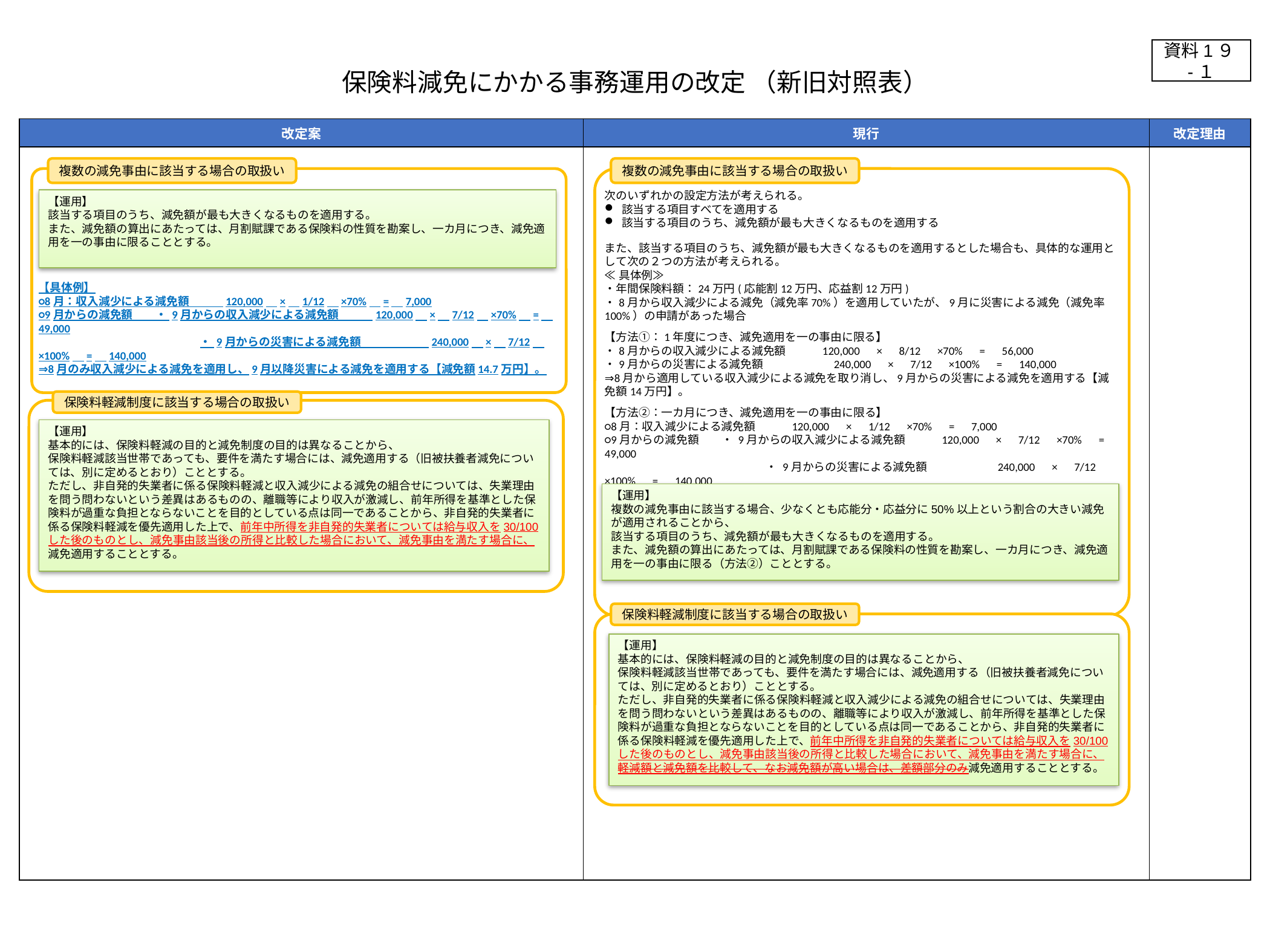

資料1９-１
保険料減免にかかる事務運用の改定 （新旧対照表）
| 改定案 | 現行 | 改定理由 |
| --- | --- | --- |
|  |  |  |
複数の減免事由に該当する場合の取扱い
複数の減免事由に該当する場合の取扱い

【具体例】
○8月：収入減少による減免額　　　120,000　×　1/12　×70%　=　7,000
○9月からの減免額　　・ 9月からの収入減少による減免額　　　120,000　×　7/12　×70%　=　49,000
　　　　　　　　　　　　　　 ・ 9月からの災害による減免額　　　　　　240,000　×　7/12　×100%　=　140,000
⇒8月のみ収入減少による減免を適用し、9月以降災害による減免を適用する【減免額14.7万円】。

次のいずれかの設定方法が考えられる。
該当する項目すべてを適用する
該当する項目のうち、減免額が最も大きくなるものを適用する

また、該当する項目のうち、減免額が最も大きくなるものを適用するとした場合も、具体的な運用として次の２つの方法が考えられる。
≪具体例≫
・年間保険料額：24万円(応能割12万円、応益割12万円)
・8月から収入減少による減免（減免率70%）を適用していたが、9月に災害による減免（減免率100%）の申請があった場合

【方法①：1年度につき、減免適用を一の事由に限る】
・8月からの収入減少による減免額　　　120,000　×　8/12　×70%　=　56,000
・9月からの災害による減免額　　　　　　240,000　×　7/12　×100%　=　140,000
⇒8月から適用している収入減少による減免を取り消し、9月からの災害による減免を適用する【減免額14万円】。

【方法②：一カ月につき、減免適用を一の事由に限る】
○8月：収入減少による減免額　　　120,000　×　1/12　×70%　=　7,000
○9月からの減免額　　・ 9月からの収入減少による減免額　　　120,000　×　7/12　×70%　=　49,000
　　　　　　　　　　　　　　 ・ 9月からの災害による減免額　　　　　　240,000　×　7/12　×100%　=　140,000
⇒8月のみ収入減少による減免を適用し、9月以降災害による減免を適用する【減免額14.7万円】。

【運用】
該当する項目のうち、減免額が最も大きくなるものを適用する。
また、減免額の算出にあたっては、月割賦課である保険料の性質を勘案し、一カ月につき、減免適用を一の事由に限ることとする。
保険料軽減制度に該当する場合の取扱い

【運用】
基本的には、保険料軽減の目的と減免制度の目的は異なることから、
保険料軽減該当世帯であっても、要件を満たす場合には、減免適用する（旧被扶養者減免については、別に定めるとおり）こととする。
ただし、非自発的失業者に係る保険料軽減と収入減少による減免の組合せについては、失業理由を問う問わないという差異はあるものの、離職等により収入が激減し、前年所得を基準とした保険料が過重な負担とならないことを目的としている点は同一であることから、非自発的失業者に係る保険料軽減を優先適用した上で、前年中所得を非自発的失業者については給与収入を30/100した後のものとし、減免事由該当後の所得と比較した場合において、減免事由を満たす場合に、減免適用することとする。
【運用】
複数の減免事由に該当する場合、少なくとも応能分・応益分に50%以上という割合の大きい減免が適用されることから、
該当する項目のうち、減免額が最も大きくなるものを適用する。
また、減免額の算出にあたっては、月割賦課である保険料の性質を勘案し、一カ月につき、減免適用を一の事由に限る（方法②）こととする。
保険料軽減制度に該当する場合の取扱い

【運用】
基本的には、保険料軽減の目的と減免制度の目的は異なることから、
保険料軽減該当世帯であっても、要件を満たす場合には、減免適用する（旧被扶養者減免については、別に定めるとおり）こととする。
ただし、非自発的失業者に係る保険料軽減と収入減少による減免の組合せについては、失業理由を問う問わないという差異はあるものの、離職等により収入が激減し、前年所得を基準とした保険料が過重な負担とならないことを目的としている点は同一であることから、非自発的失業者に係る保険料軽減を優先適用した上で、前年中所得を非自発的失業者については給与収入を30/100した後のものとし、減免事由該当後の所得と比較した場合において、減免事由を満たす場合に、軽減額と減免額を比較して、なお減免額が高い場合は、差額部分のみ減免適用することとする。